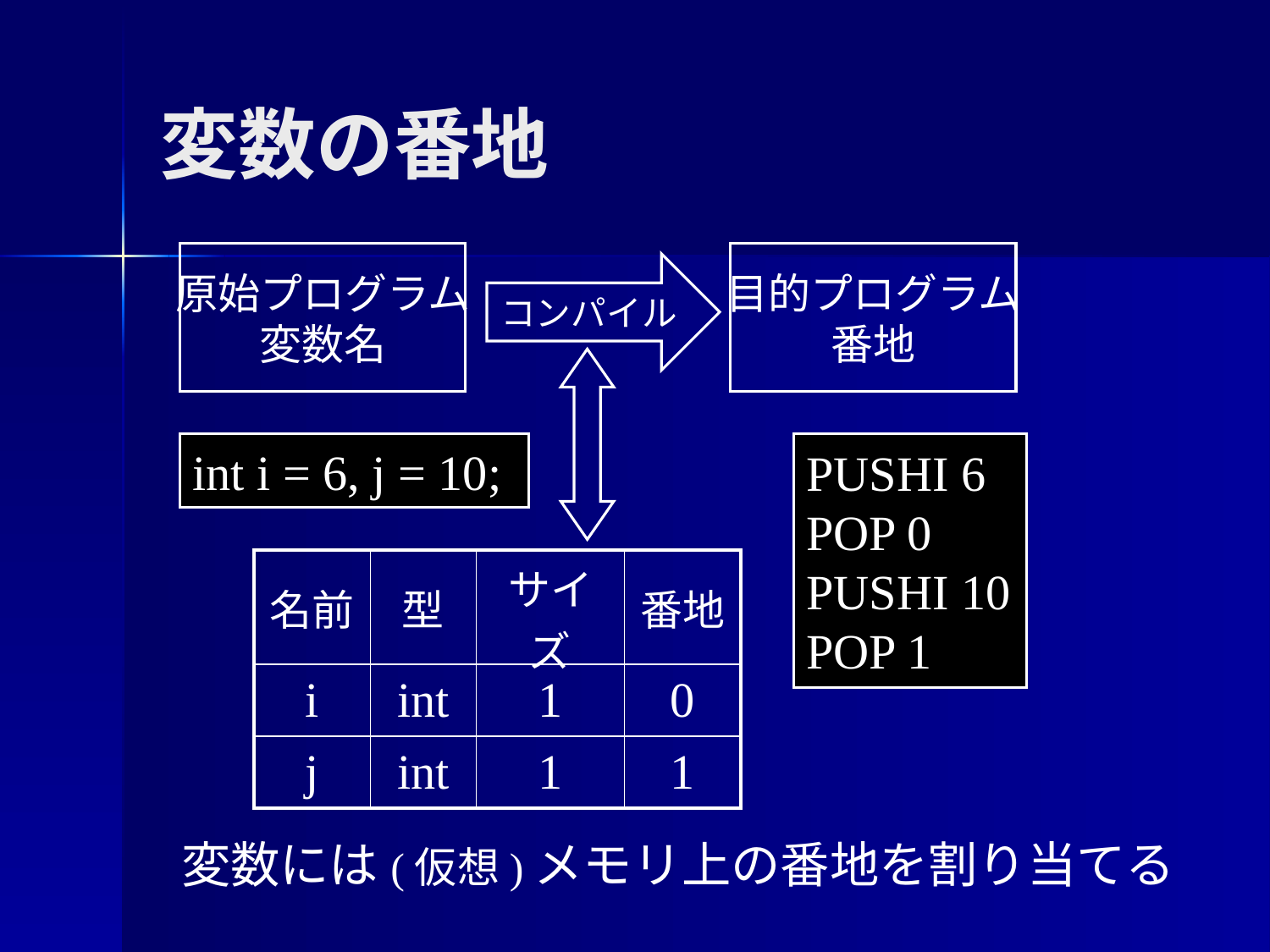

変数の番地
原始プログラム
変数名
目的プログラム
番地
コンパイル

int i = 6, j = 10;
PUSHI 6
POP 0
PUSHI 10
POP 1
| 名前 | 型 | サイズ | 番地 |
| --- | --- | --- | --- |
| i | int | 1 | 0 |
| j | int | 1 | 1 |
変数には(仮想)メモリ上の番地を割り当てる